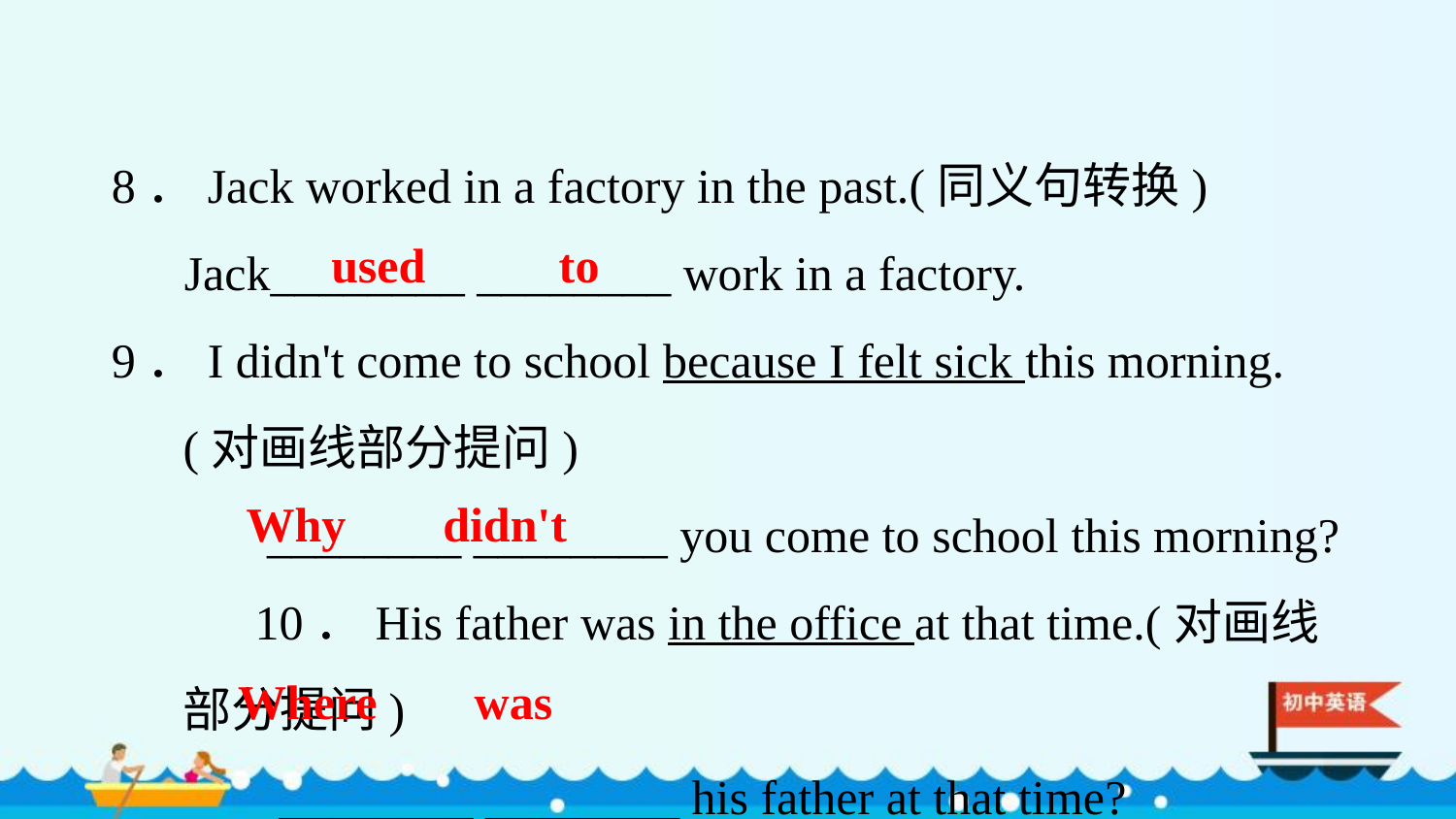

8．Jack worked in a factory in the past.(同义句转换)
      Jack________ ________ work in a factory.
9．I didn't come to school because I felt sick this morning.(对画线部分提问)
 ________ ________ you come to school this morning?
10．His father was in the office at that time.(对画线部分提问)
  ________ ________ his father at that time?
used           to
Why        didn't
Where        was